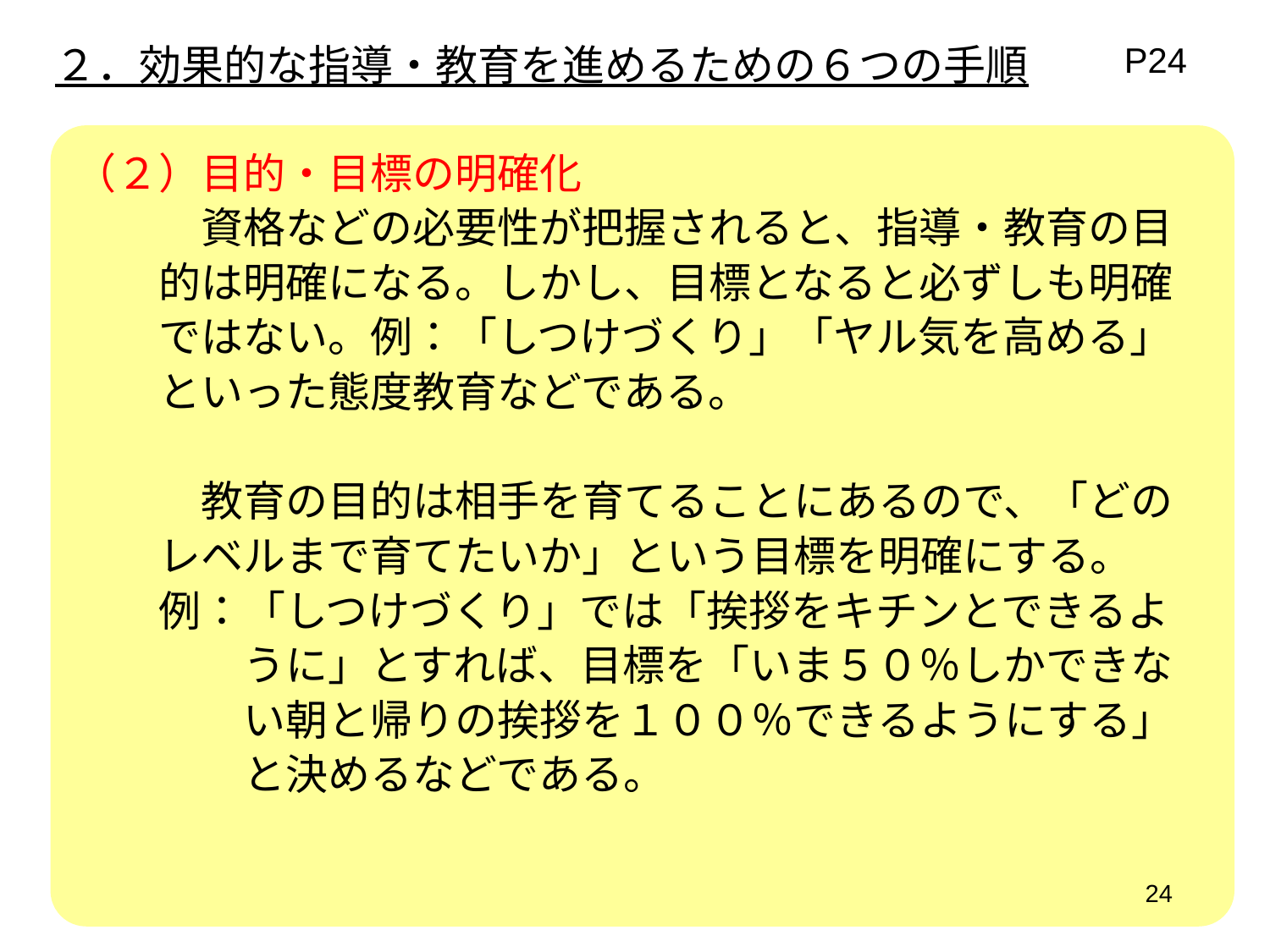

２．効果的な指導・教育を進めるための６つの手順
P24
（２）目的・目標の明確化
　　　資格などの必要性が把握されると、指導・教育の目
　　的は明確になる。しかし、目標となると必ずしも明確
　　ではない。例：「しつけづくり」「ヤル気を高める」
　　といった態度教育などである。

　　　教育の目的は相手を育てることにあるので、「どの
　　レベルまで育てたいか」という目標を明確にする。
　　例：「しつけづくり」では「挨拶をキチンとできるよ
　　　　うに」とすれば、目標を「いま５０％しかできな
　　　　い朝と帰りの挨拶を１００％できるようにする」
　　　　と決めるなどである。

24